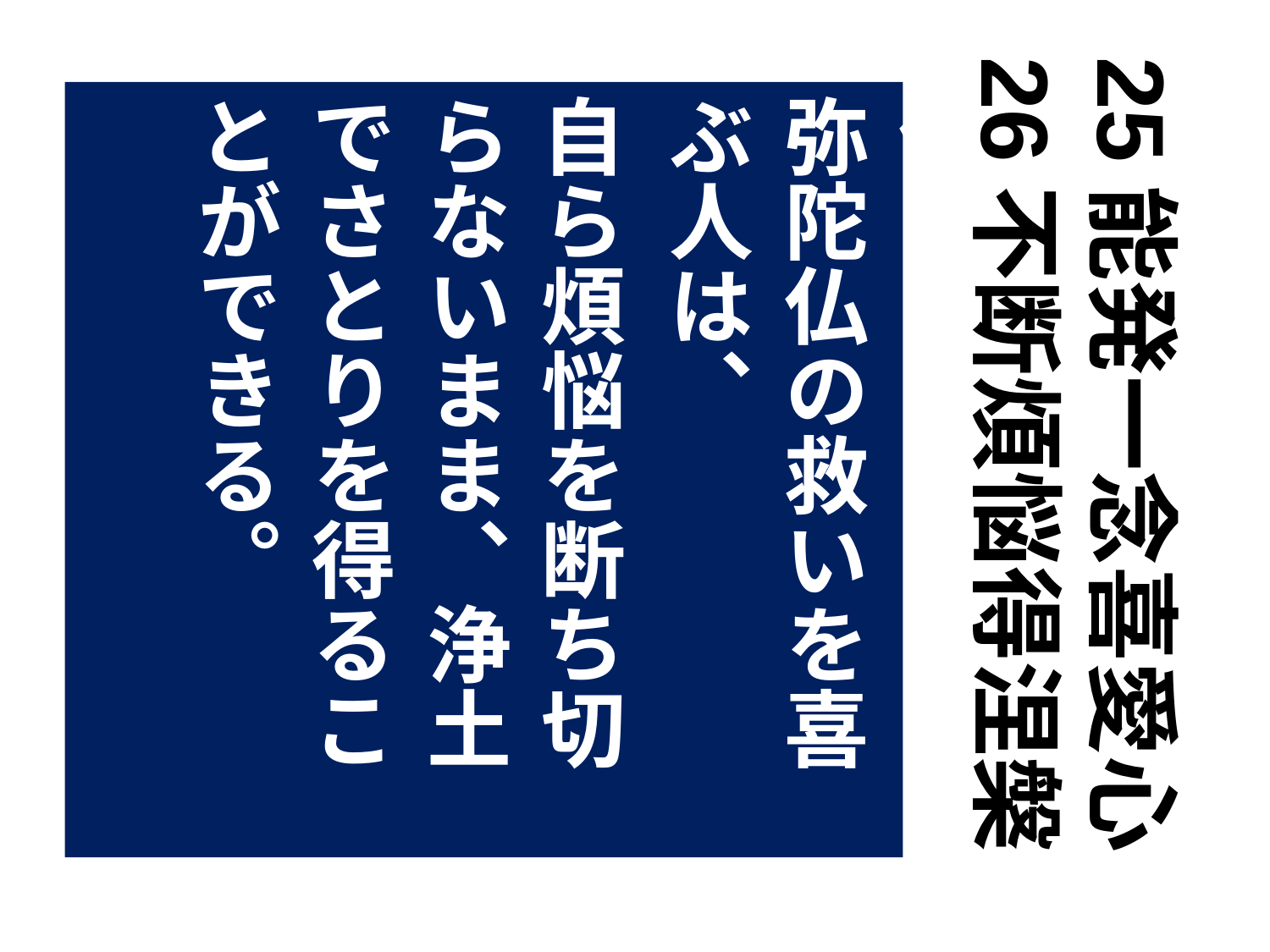

25能発一念喜愛心
26不断煩悩得涅槃
信をおこして、阿弥陀仏の救いを喜ぶ人は、
自ら煩悩を断ち切らないまま、浄土でさとりを得ることができる。